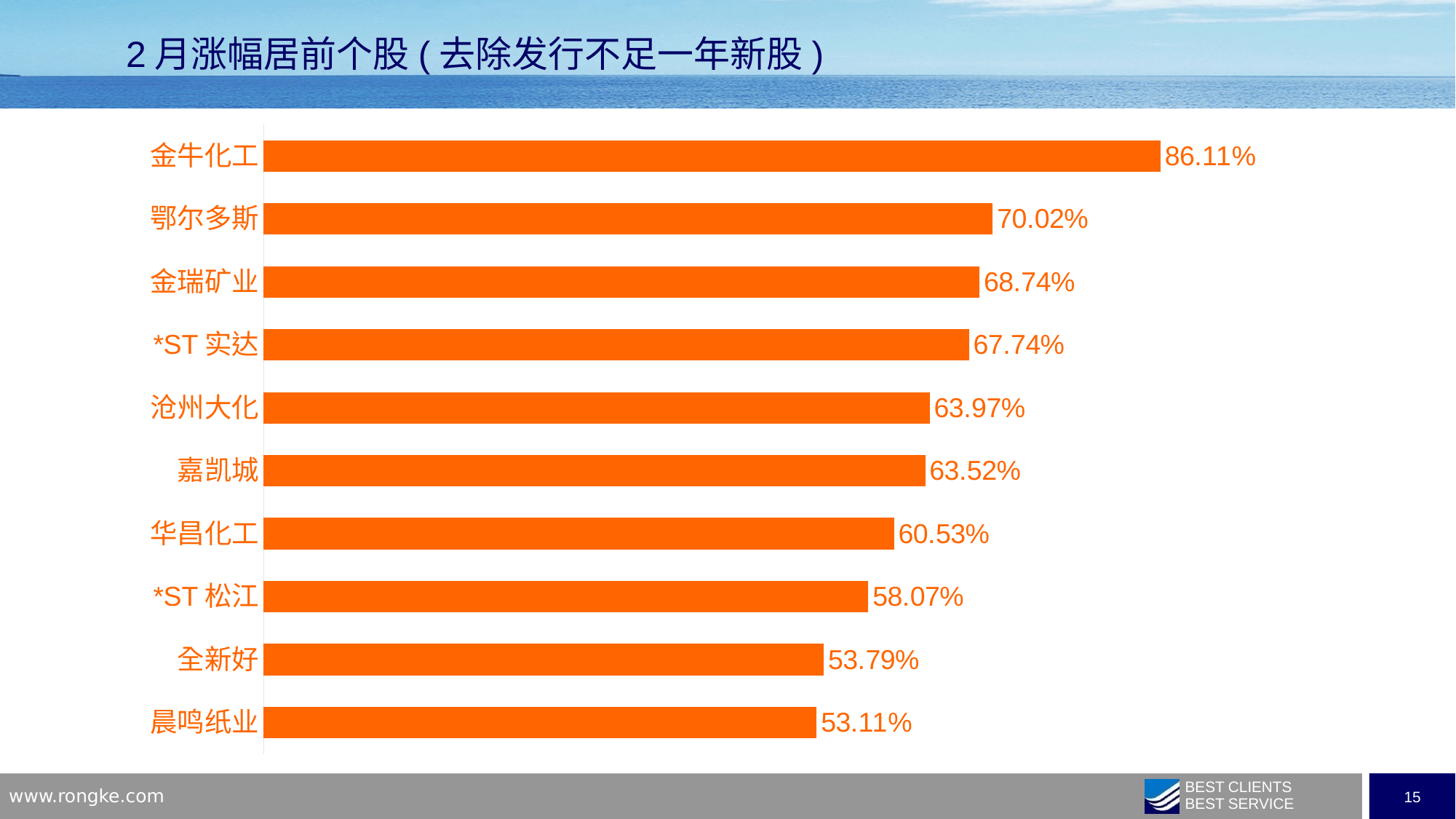

2月涨幅居前个股(去除发行不足一年新股)

### Chart

| Category |  |
|---|---|
| 晨鸣纸业 | 0.5311197761569313 |
| 全新好 | 0.5378845859482626 |
| *ST松江 | 0.5806501668089068 |
| 华昌化工 | 0.6052643698276219 |
| 嘉凯城 | 0.6352469489860242 |
| 沧州大化 | 0.639658528504276 |
| *ST实达 | 0.6774070938649988 |
| 金瑞矿业 | 0.6873708927164917 |
| 鄂尔多斯 | 0.7001797284648021 |
| 金牛化工 | 0.8611109976930773 |